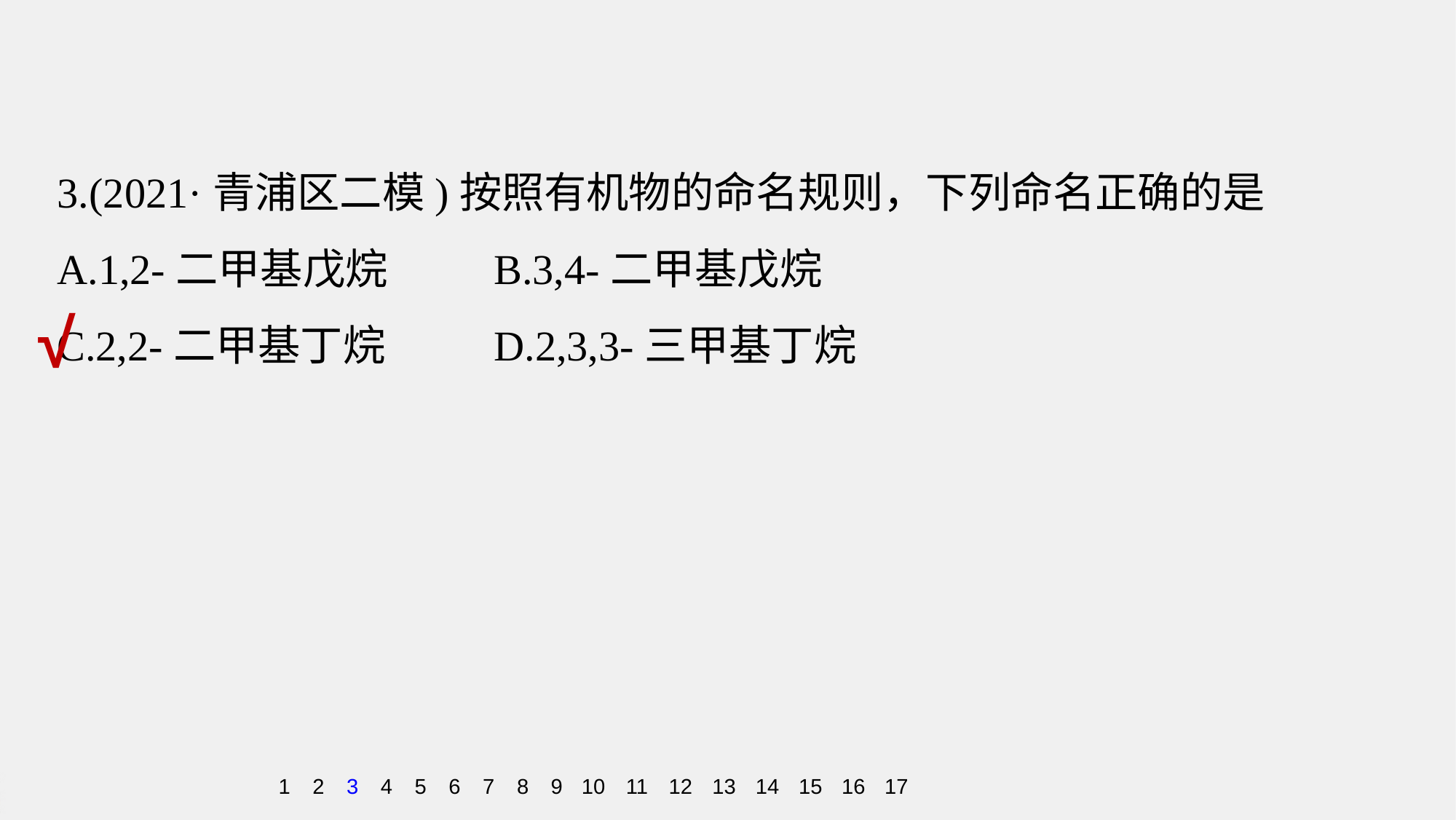

3.(2021·青浦区二模)按照有机物的命名规则，下列命名正确的是
A.1,2-二甲基戊烷  	B.3,4-二甲基戊烷
C.2,2-二甲基丁烷  	D.2,3,3-三甲基丁烷
√
1
2
3
4
5
6
7
8
9
10
11
12
13
14
15
16
17